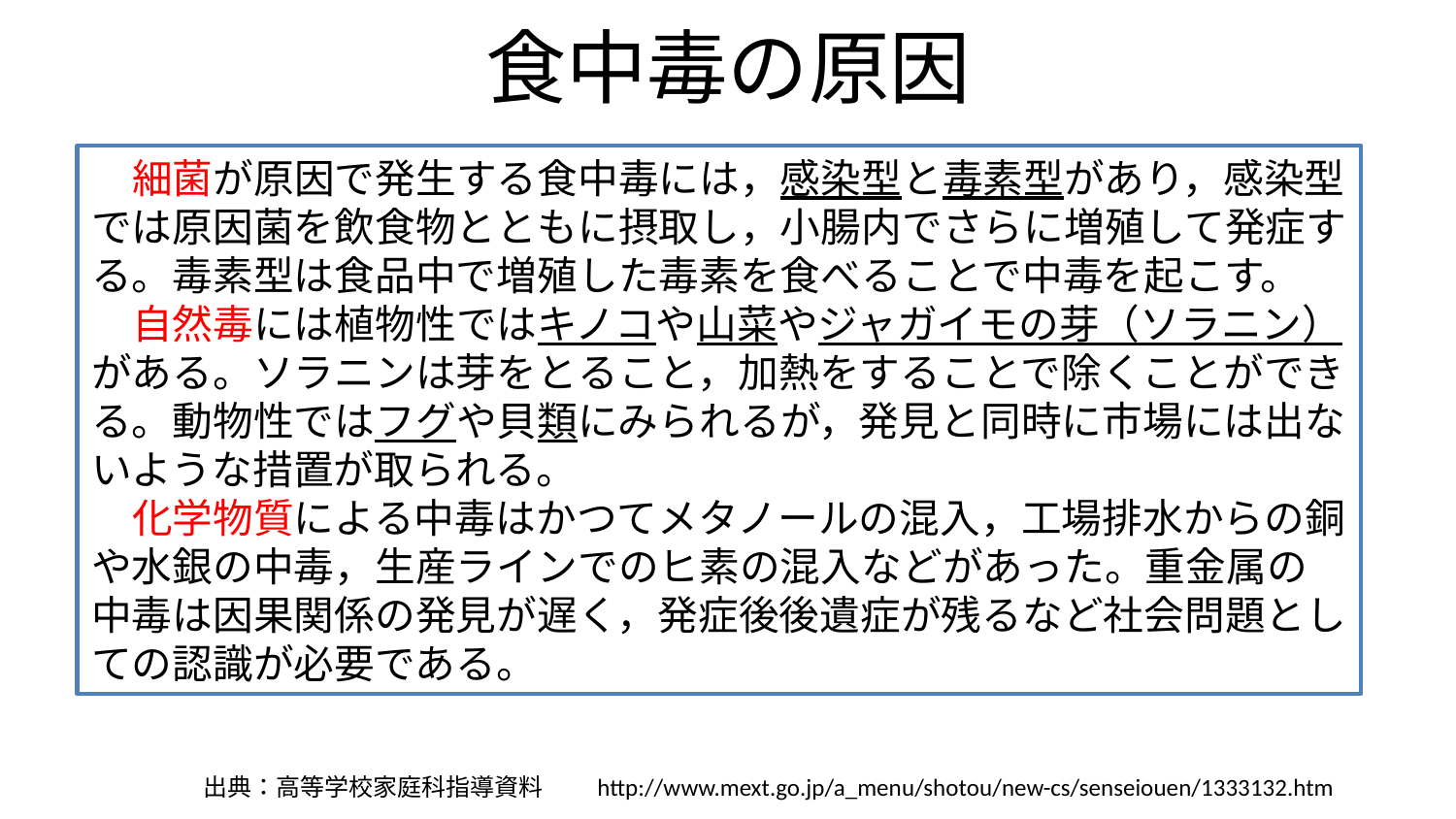

# 食中毒の原因
　細菌が原因で発生する食中毒には，感染型と毒素型があり，感染型では原因菌を飲食物とともに摂取し，小腸内でさらに増殖して発症する。毒素型は食品中で増殖した毒素を食べることで中毒を起こす。
　自然毒には植物性ではキノコや山菜やジャガイモの芽（ソラニン）がある。ソラニンは芽をとること，加熱をすることで除くことができる。動物性ではフグや貝類にみられるが，発見と同時に市場には出ないような措置が取られる。
　化学物質による中毒はかつてメタノールの混入，工場排水からの銅や水銀の中毒，生産ラインでのヒ素の混入などがあった。重金属の中毒は因果関係の発見が遅く，発症後後遺症が残るなど社会問題としての認識が必要である。
出典：高等学校家庭科指導資料　　http://www.mext.go.jp/a_menu/shotou/new-cs/senseiouen/1333132.htm